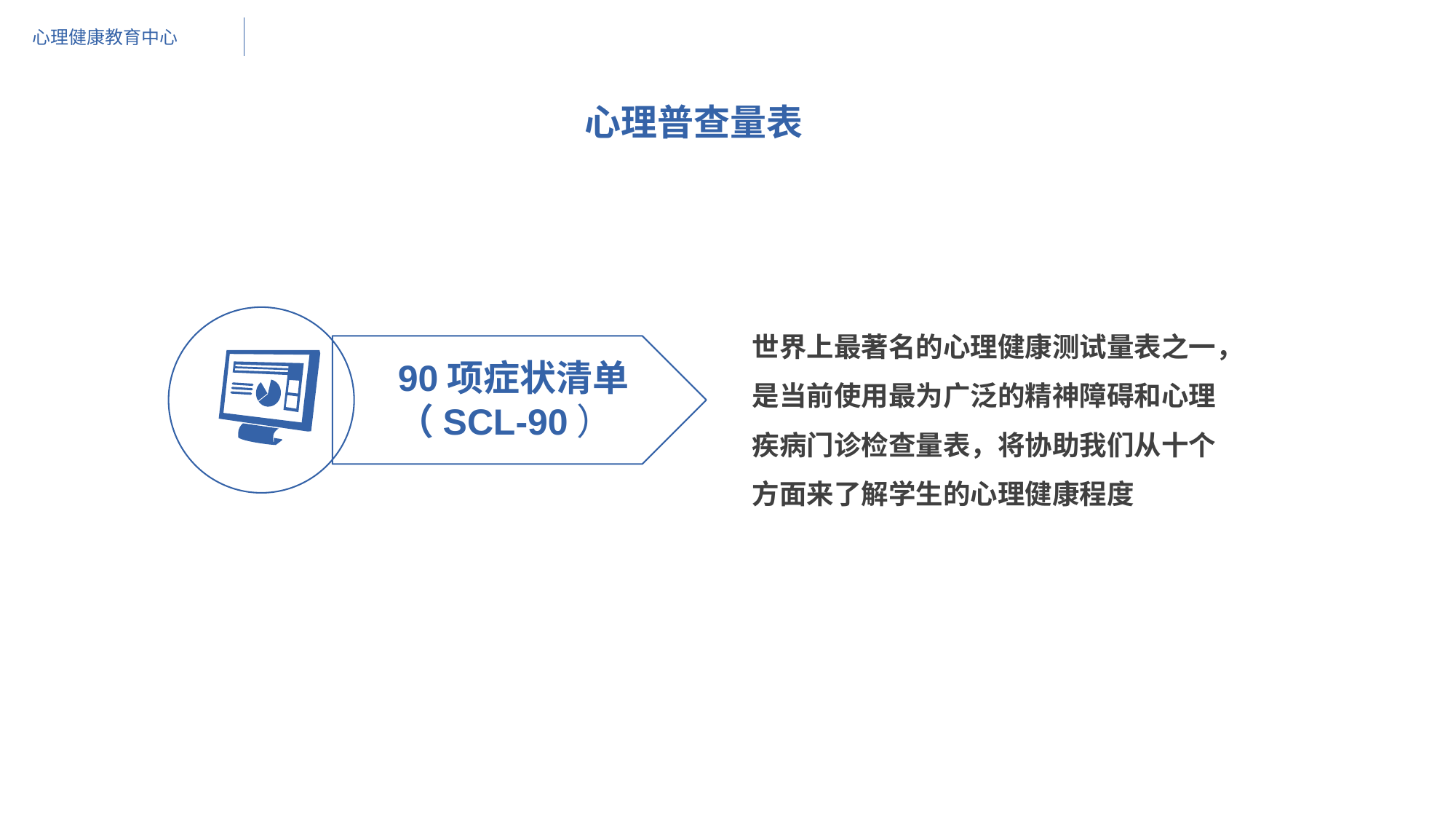

心理健康教育中心
心理普查量表

世界上最著名的心理健康测试量表之一，是当前使用最为广泛的精神障碍和心理疾病门诊检查量表，将协助我们从十个方面来了解学生的心理健康程度
90项症状清单（SCL-90）